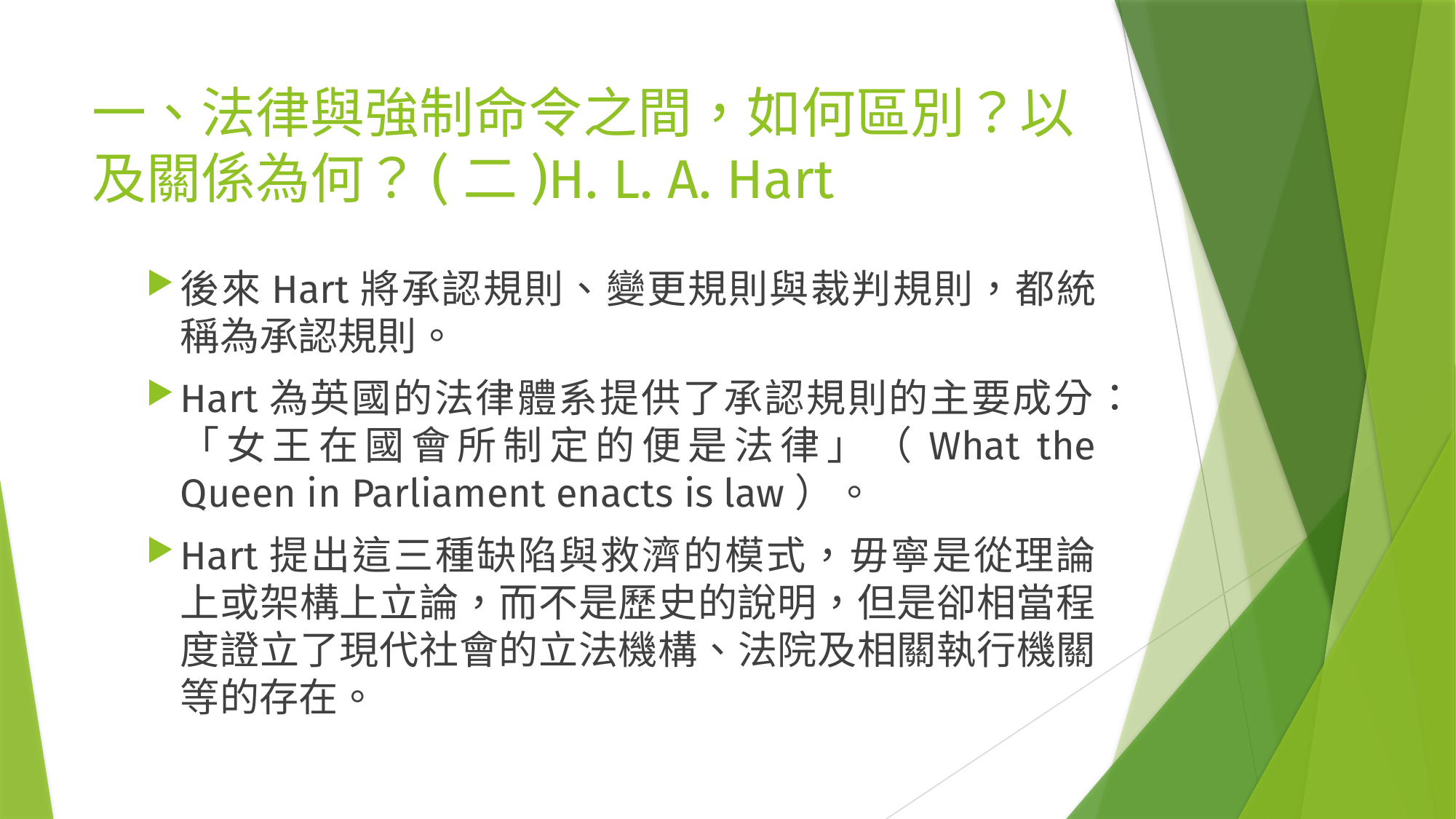

# 一、法律與強制命令之間，如何區別？以及關係為何？(二)H. L. A. Hart
後來Hart將承認規則、變更規則與裁判規則，都統稱為承認規則。
Hart為英國的法律體系提供了承認規則的主要成分：「女王在國會所制定的便是法律」（What the Queen in Parliament enacts is law）。
Hart提出這三種缺陷與救濟的模式，毋寧是從理論上或架構上立論，而不是歷史的說明，但是卻相當程度證立了現代社會的立法機構、法院及相關執行機關等的存在。